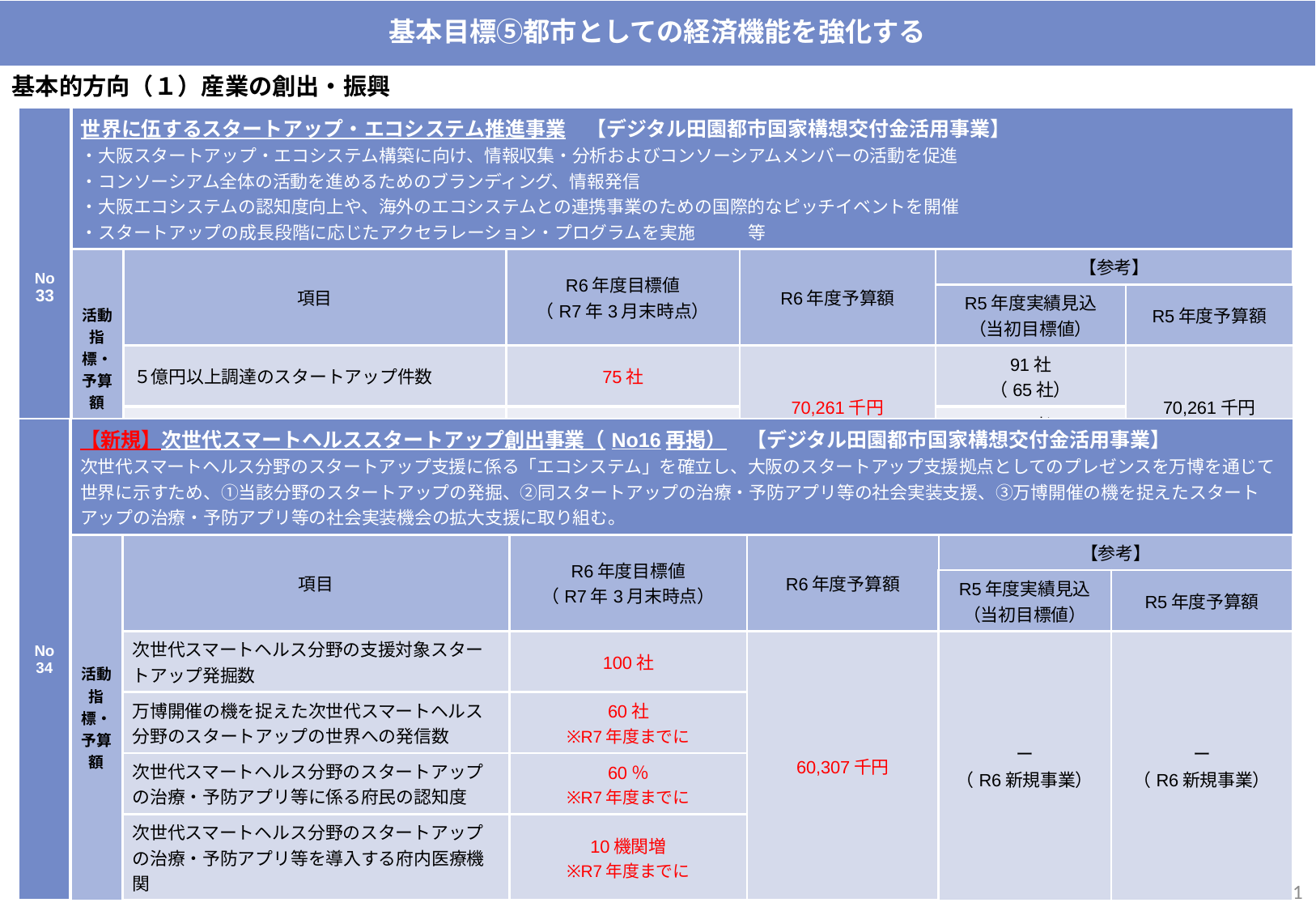

基本目標⑤都市としての経済機能を強化する
基本的方向（１）産業の創出・振興
| No 33 | 世界に伍するスタートアップ・エコシステム推進事業　【デジタル田園都市国家構想交付金活用事業】 ・大阪スタートアップ・エコシステム構築に向け、情報収集・分析およびコンソーシアムメンバーの活動を促進 ・コンソーシアム全体の活動を進めるためのブランディング、情報発信 ・大阪エコシステムの認知度向上や、海外のエコシステムとの連携事業のための国際的なピッチイベントを開催 ・スタートアップの成長段階に応じたアクセラレーション・プログラムを実施　　　等 |  |  |  |  |  |
| --- | --- | --- | --- | --- | --- | --- |
|  | 活動指標・予算額 | 項目 | R6年度目標値 （R7年3月末時点） | R6年度予算額 | 【参考】 | 予算執行額 （予算額） |
|  |  |  |  |  | R5年度実績見込 （当初目標値） | R5年度予算額 |
|  |  | ５億円以上調達のスタートアップ件数 | 75社 | 70,261千円 | 91社 （65社） | 70,261千円 |
|  |  | スタートアップビザ活用数 | 30者 | ○○○○○○千円 | 25者 （21者） |  |
| No 34 | 【新規】次世代スマートヘルススタートアップ創出事業（No16再掲）　【デジタル田園都市国家構想交付金活用事業】 次世代スマートヘルス分野のスタートアップ支援に係る「エコシステム」を確立し、大阪のスタートアップ支援拠点としてのプレゼンスを万博を通じて世界に示すため、①当該分野のスタートアップの発掘、②同スタートアップの治療・予防アプリ等の社会実装支援、③万博開催の機を捉えたスタートアップの治療・予防アプリ等の社会実装機会の拡大支援に取り組む。 |  |  |  |  |  |
| --- | --- | --- | --- | --- | --- | --- |
|  | 活動指標・予算額 | 項目 | R6年度目標値 （R7年3月末時点） | R6年度予算額 | 【参考】 |  |
|  |  |  |  |  | R5年度実績見込 （当初目標値） | R5年度予算額 |
|  |  | 次世代スマートヘルス分野の支援対象スタートアップ発掘数 | 100社 | 60,307千円 | ー （R6新規事業） | ー （R6新規事業） |
|  |  | 万博開催の機を捉えた次世代スマートヘルス分野のスタートアップの世界への発信数 | 60社 ※R7年度までに |  |  |  |
|  |  | 次世代スマートヘルス分野のスタートアップの治療・予防アプリ等に係る府民の認知度 | 60％ ※R7年度までに |  |  |  |
|  |  | 次世代スマートヘルス分野のスタートアップの治療・予防アプリ等を導入する府内医療機関 | 10機関増 ※R7年度までに |  |  |  |
21